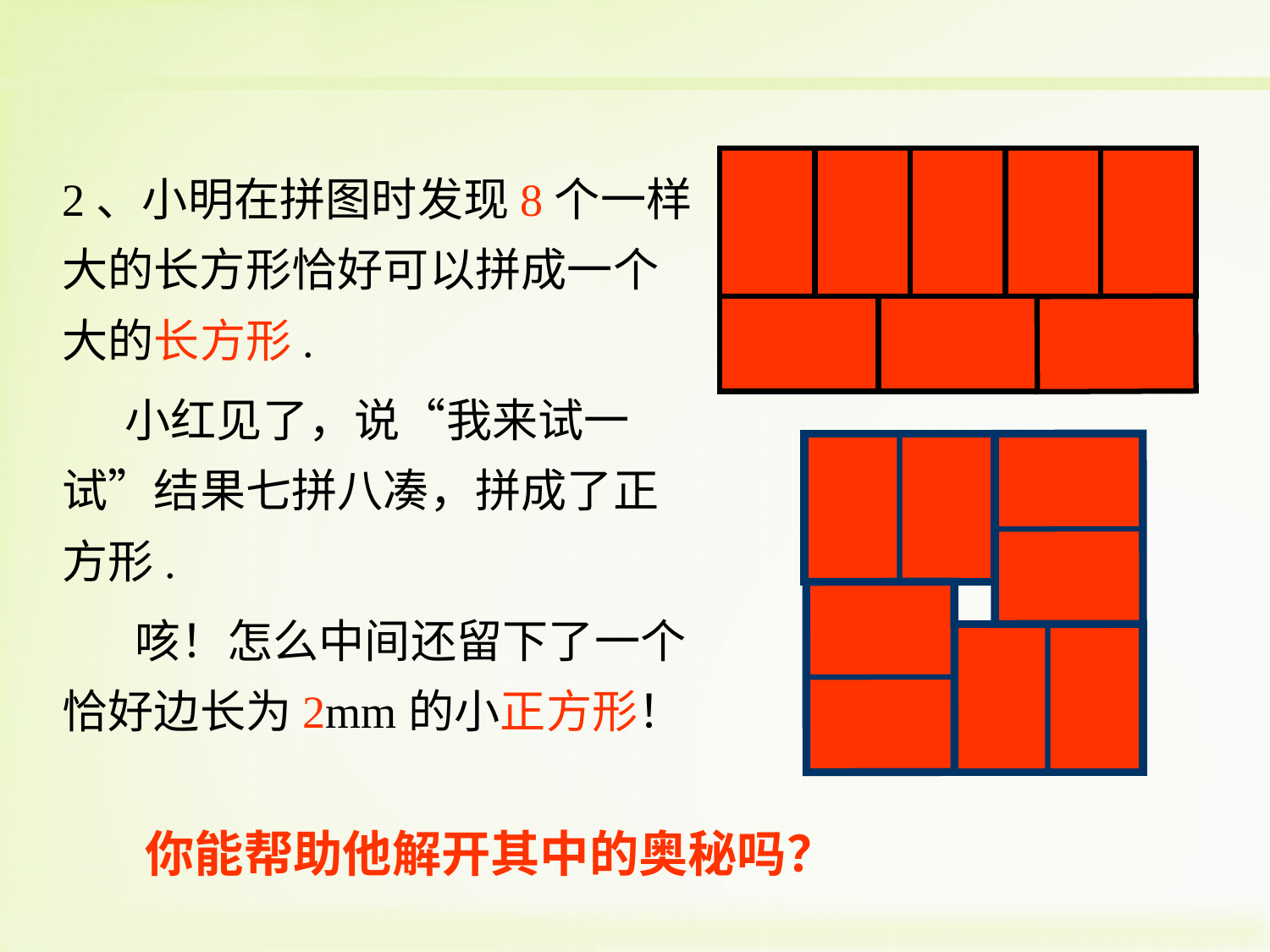

2、小明在拼图时发现8个一样大的长方形恰好可以拼成一个大的长方形.
     小红见了，说“我来试一试”结果七拼八凑，拼成了正方形.
      咳！怎么中间还留下了一个恰好边长为2mm的小正方形！

你能帮助他解开其中的奥秘吗？